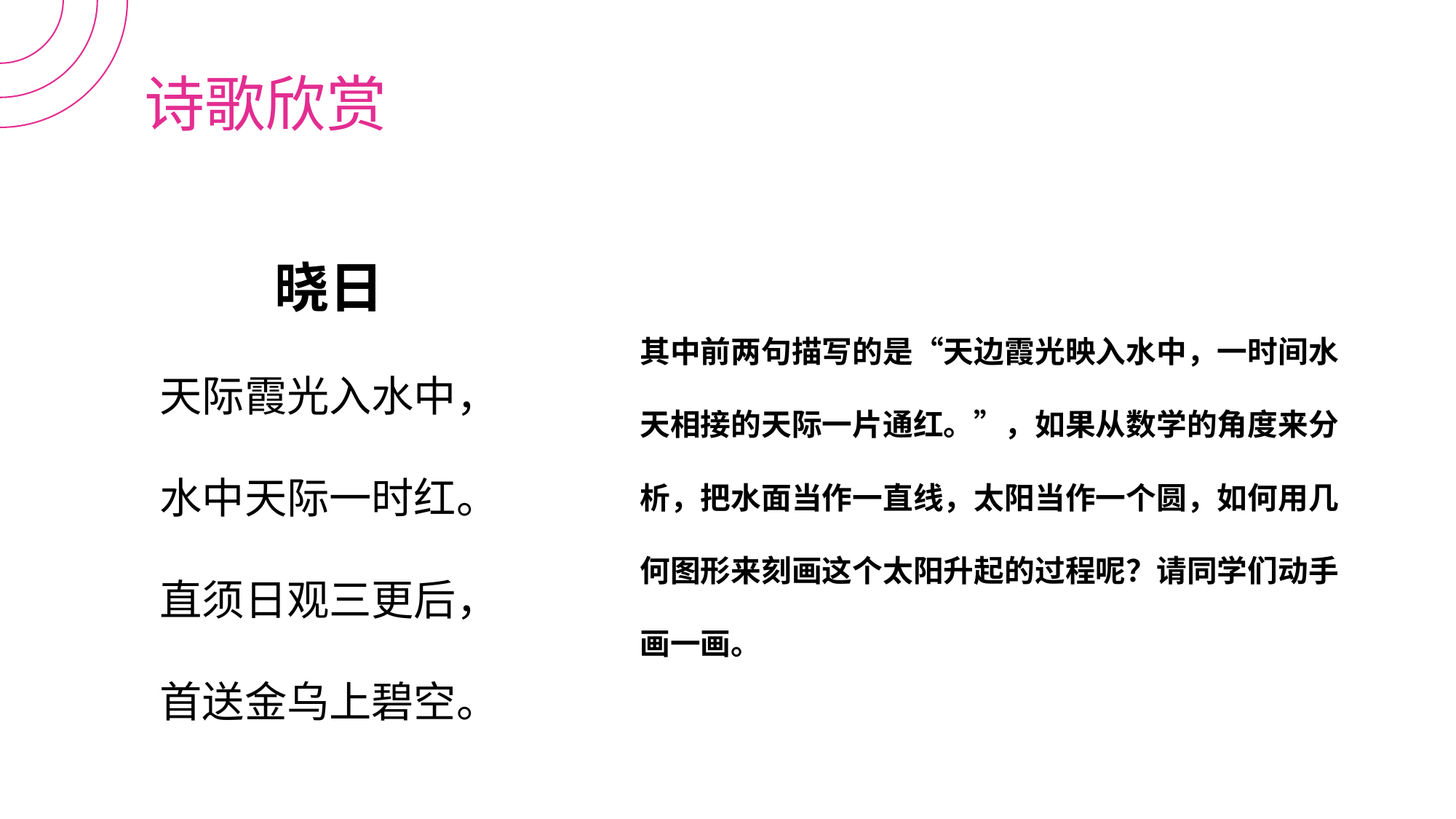

诗歌欣赏
晓日
天际霞光入水中，
水中天际一时红。
直须日观三更后，
首送金乌上碧空。
其中前两句描写的是“天边霞光映入水中，一时间水天相接的天际一片通红。”，如果从数学的角度来分析，把水面当作一直线，太阳当作一个圆，如何用几何图形来刻画这个太阳升起的过程呢？请同学们动手画一画。